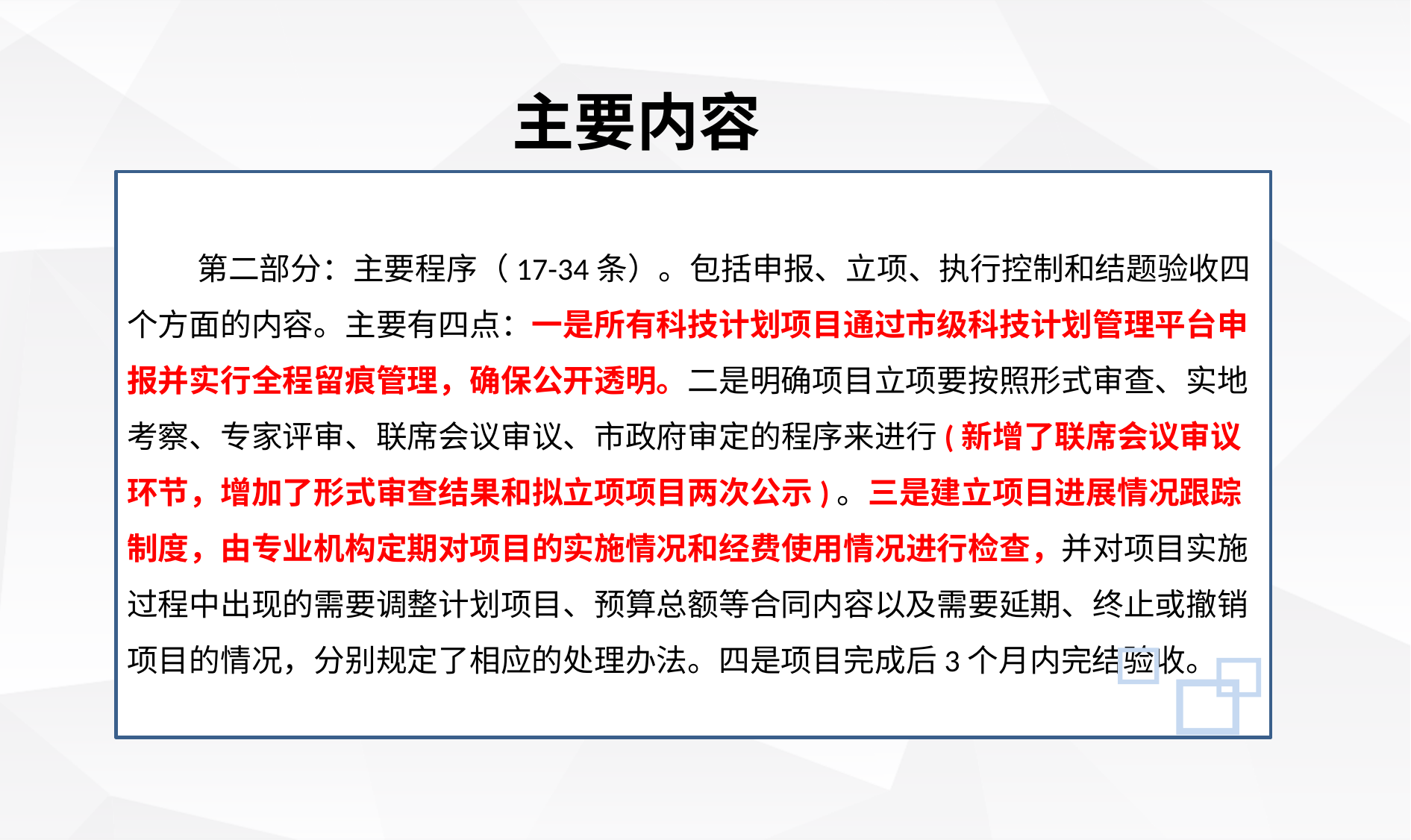

主要内容
 第二部分：主要程序（17-34条）。包括申报、立项、执行控制和结题验收四个方面的内容。主要有四点：一是所有科技计划项目通过市级科技计划管理平台申报并实行全程留痕管理，确保公开透明。二是明确项目立项要按照形式审查、实地考察、专家评审、联席会议审议、市政府审定的程序来进行(新增了联席会议审议环节，增加了形式审查结果和拟立项项目两次公示)。三是建立项目进展情况跟踪制度，由专业机构定期对项目的实施情况和经费使用情况进行检查，并对项目实施过程中出现的需要调整计划项目、预算总额等合同内容以及需要延期、终止或撤销项目的情况，分别规定了相应的处理办法。四是项目完成后3个月内完结验收。